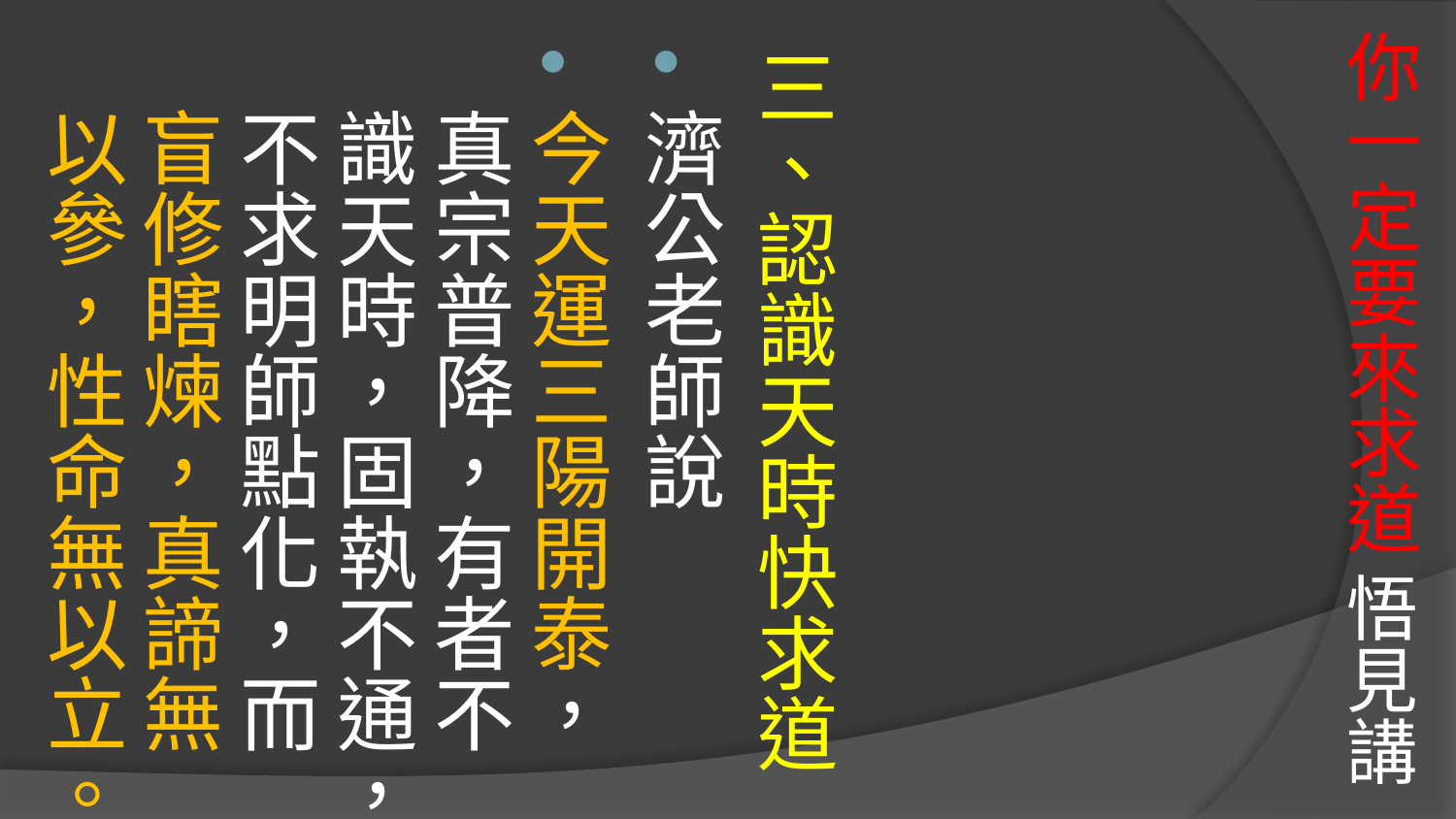

# 你一定要來求道 悟見講
三、認識天時快求道
濟公老師說
今天運三陽開泰，真宗普降，有者不識天時，固執不通，不求明師點化，而盲修瞎煉，真諦無以參，性命無以立。